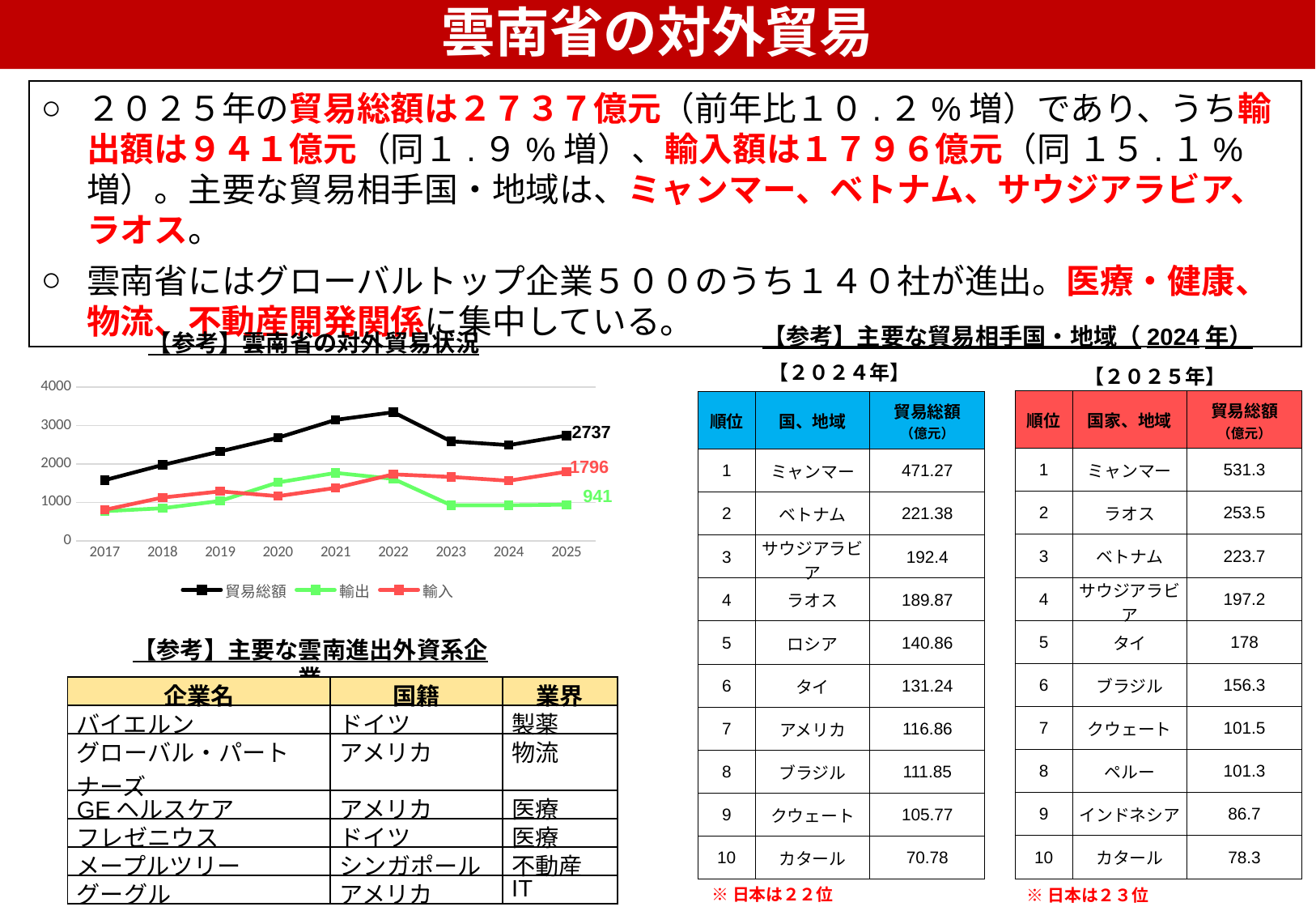

雲南省の対外貿易
２０２５年の貿易総額は２７３７億元（前年比１０.２%増）であり、うち輸出額は９４１億元（同１.９%増）、輸入額は１７９６億元（同 １５.１%増）。主要な貿易相手国・地域は、ミャンマー、ベトナム、サウジアラビア、ラオス。
雲南省にはグローバルトップ企業５００のうち１４０社が進出。医療・健康、物流、不動産開発関係に集中している。
【参考】主要な貿易相手国・地域（2024年）
【参考】雲南省の対外貿易状況
【２０２４年】
【２０２５年】

### Chart

| Category | 貿易総額 | 輸出 | 輸入 |
|---|---|---|---|
| 2017 | 1578.7 | 772.1 | 806.6 |
| 2018 | 1973.02 | 847.68 | 1125.34 |
| 2019 | 2323.67 | 1037.16 | 1286.51 |
| 2020 | 2680.4 | 1518.8 | 1161.6 |
| 2021 | 3143.8 | 1766.7 | 1377.1 |
| 2022 | 3342.3 | 1612.6 | 1729.8 |
| 2023 | 2588.0 | 926.1 | 1661.9 |
| 2024 | 2487.5 | 924.7 | 1562.8 |
| 2025 | 2737.4 | 941.08 | 1796.3 |
| 順位 | 国家、地域 | 貿易総額 （億元） |
| --- | --- | --- |
| 1 | ミャンマー | 531.3 |
| 2 | ラオス | 253.5 |
| 3 | ベトナム | 223.7 |
| 4 | サウジアラビア | 197.2 |
| 5 | タイ | 178 |
| 6 | ブラジル | 156.3 |
| 7 | クウェート | 101.5 |
| 8 | ペルー | 101.3 |
| 9 | インドネシア | 86.7 |
| 10 | カタール | 78.3 |
| 順位 | 国、地域 | 貿易総額 （億元） |
| --- | --- | --- |
| 1 | ミャンマー | 471.27 |
| 2 | ベトナム | 221.38 |
| 3 | サウジアラビア | 192.4 |
| 4 | ラオス | 189.87 |
| 5 | ロシア | 140.86 |
| 6 | タイ | 131.24 |
| 7 | アメリカ | 116.86 |
| 8 | ブラジル | 111.85 |
| 9 | クウェート | 105.77 |
| 10 | カタール | 70.78 |
2737
1796
941
【参考】主要な雲南進出外資系企業
| 企業名 | 国籍 | 業界 |
| --- | --- | --- |
| バイエルン | ドイツ | 製薬 |
| グローバル・パートナーズ | アメリカ | 物流 |
| GEヘルスケア | アメリカ | 医療 |
| フレゼニウス | ドイツ | 医療 |
| メープルツリー | シンガポール | 不動産 |
| グーグル | アメリカ | IT |
※日本は２２位
※日本は２３位